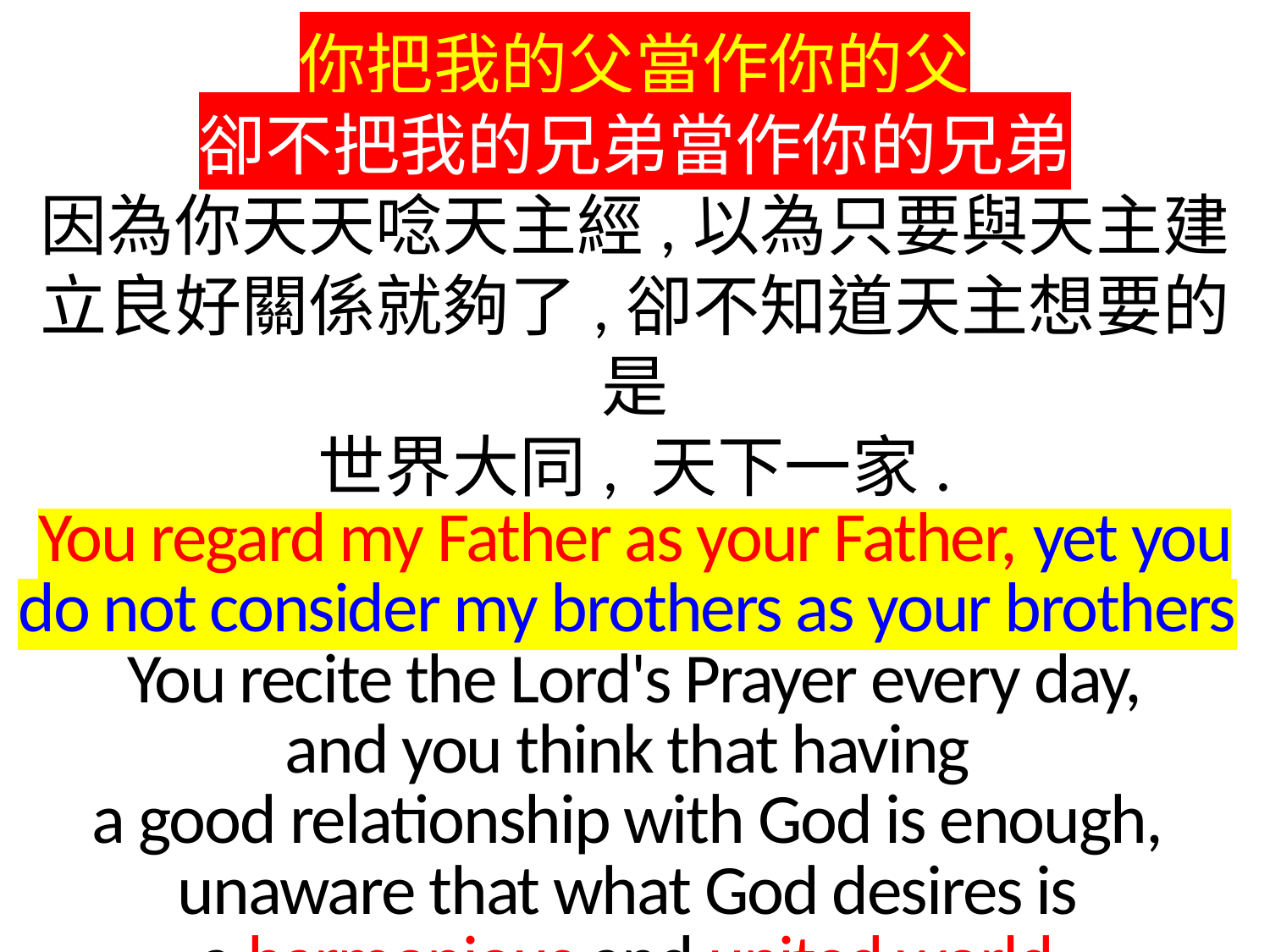

你把我的父當作你的父
卻不把我的兄弟當作你的兄弟
因為你天天唸天主經,以為只要與天主建立良好關係就夠了,卻不知道天主想要的是
世界大同, 天下一家.
You regard my Father as your Father, yet you do not consider my brothers as your brothers  You recite the Lord's Prayer every day,
and you think that having
a good relationship with God is enough,
unaware that what God desires is
a harmonious and united world.